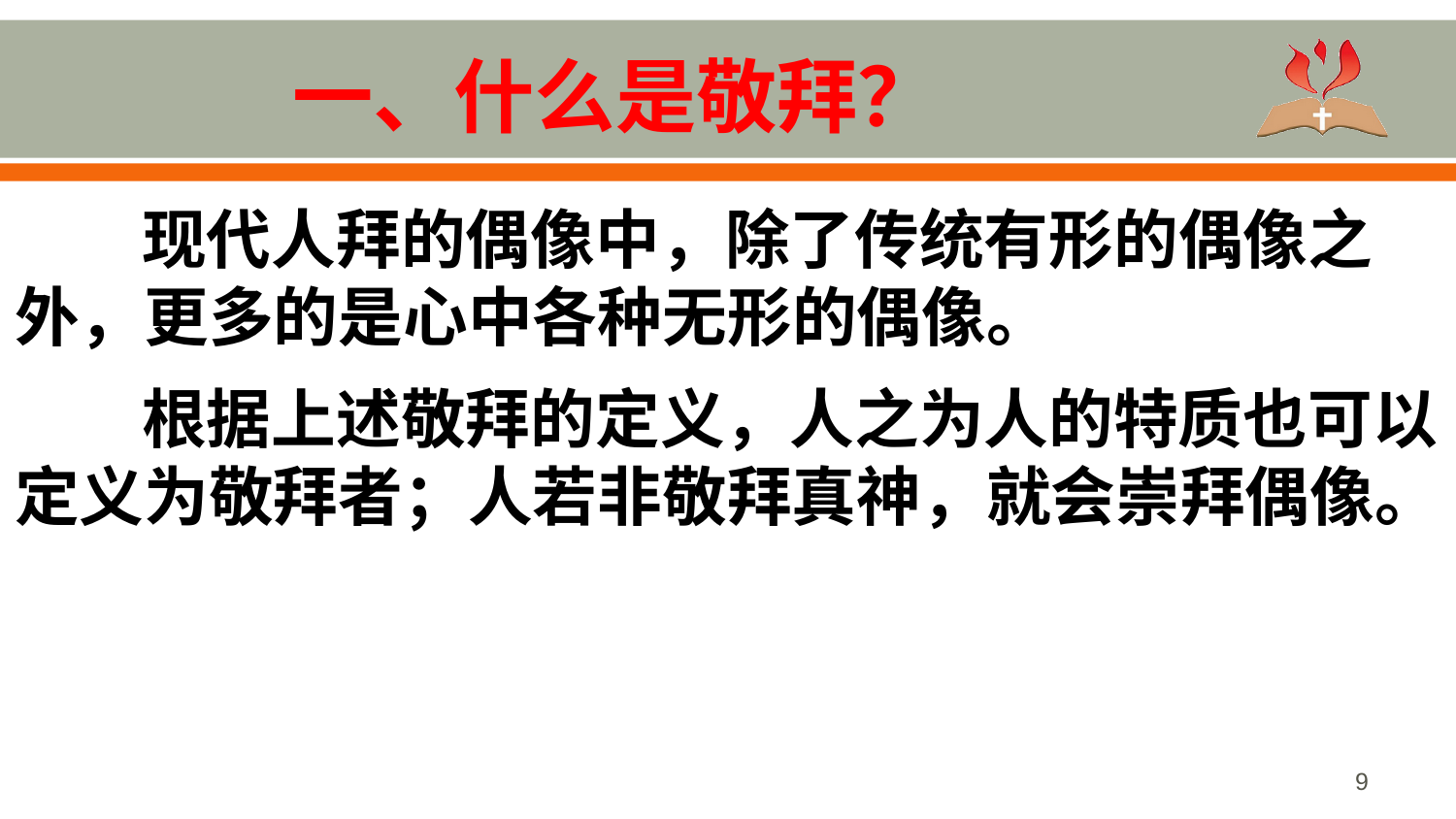

# 一、什么是敬拜？
现代人拜的偶像中，除了传统有形的偶像之外，更多的是心中各种无形的偶像。
根据上述敬拜的定义，人之为人的特质也可以定义为敬拜者；人若非敬拜真神，就会崇拜偶像。

9